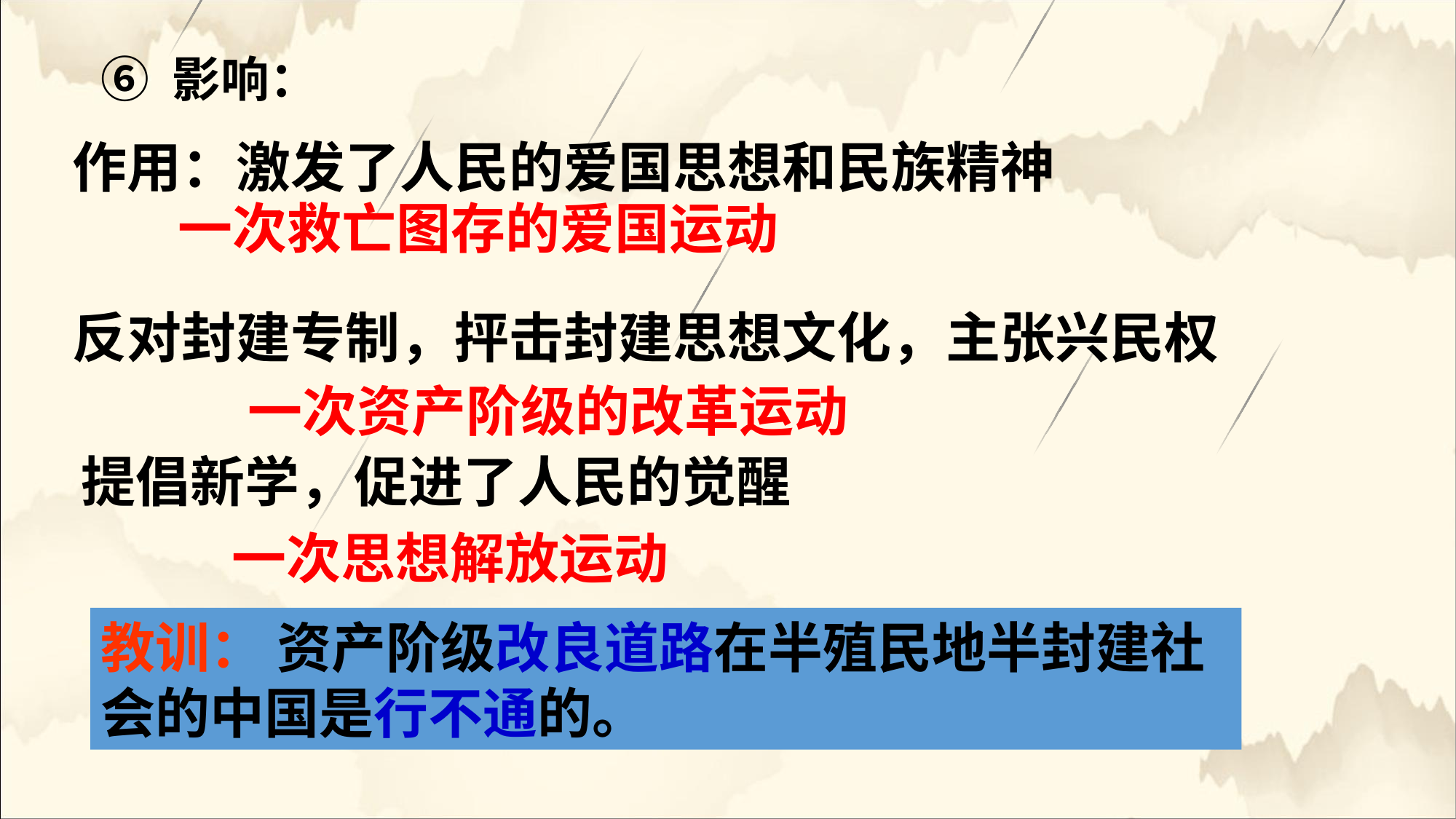

⑥ 影响：

作用：激发了人民的爱国思想和民族精神

一次救亡图存的爱国运动

反对封建专制，抨击封建思想文化，主张兴民权

一次资产阶级的改革运动

提倡新学，促进了人民的觉醒
一次思想解放运动
教训： 资产阶级改良道路在半殖民地半封建社会的中国是行不通的。